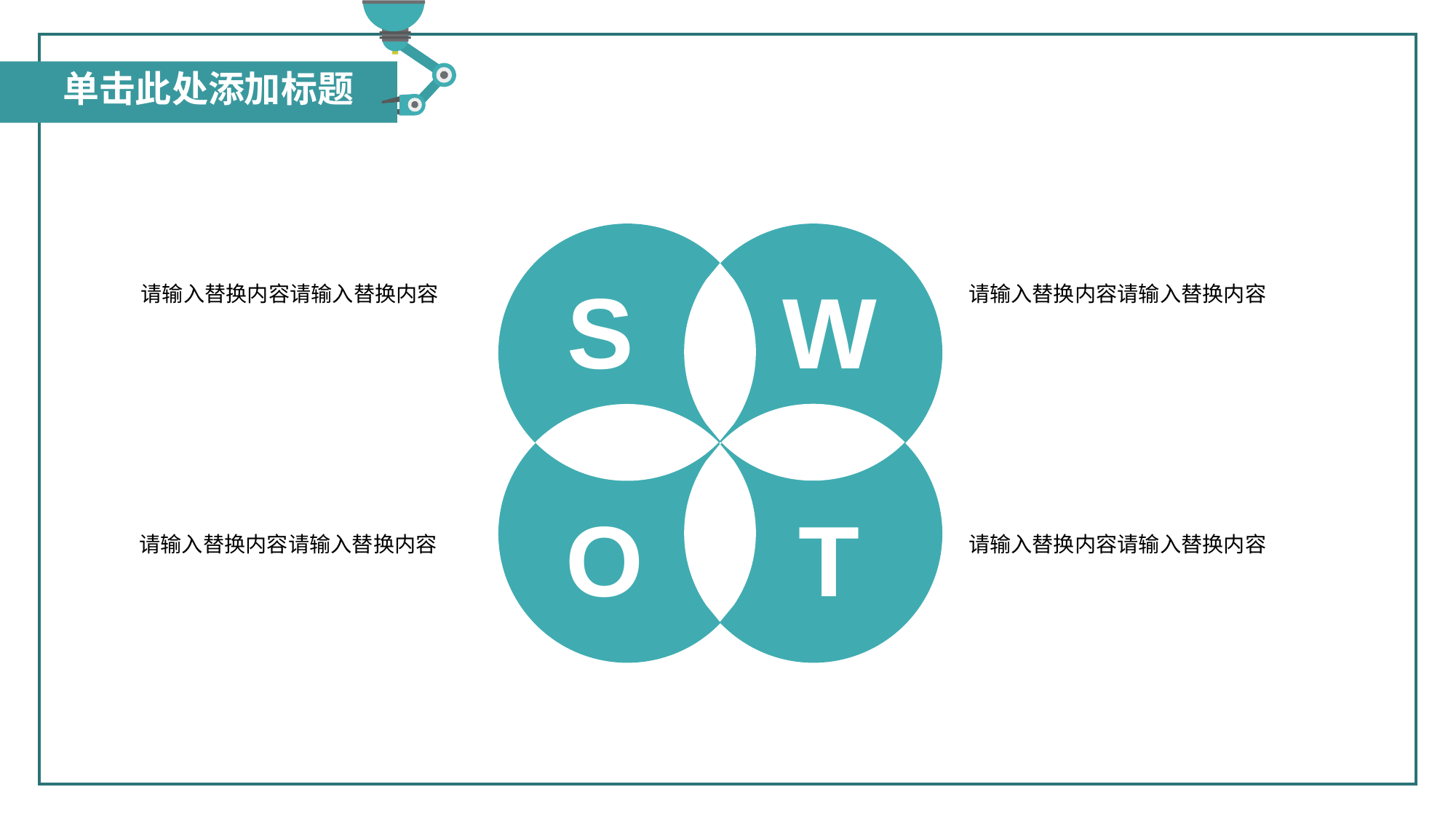

单击此处添加标题

请输入替换内容请输入替换内容

S
W
请输入替换内容请输入替换内容
O
T
请输入替换内容请输入替换内容
请输入替换内容请输入替换内容